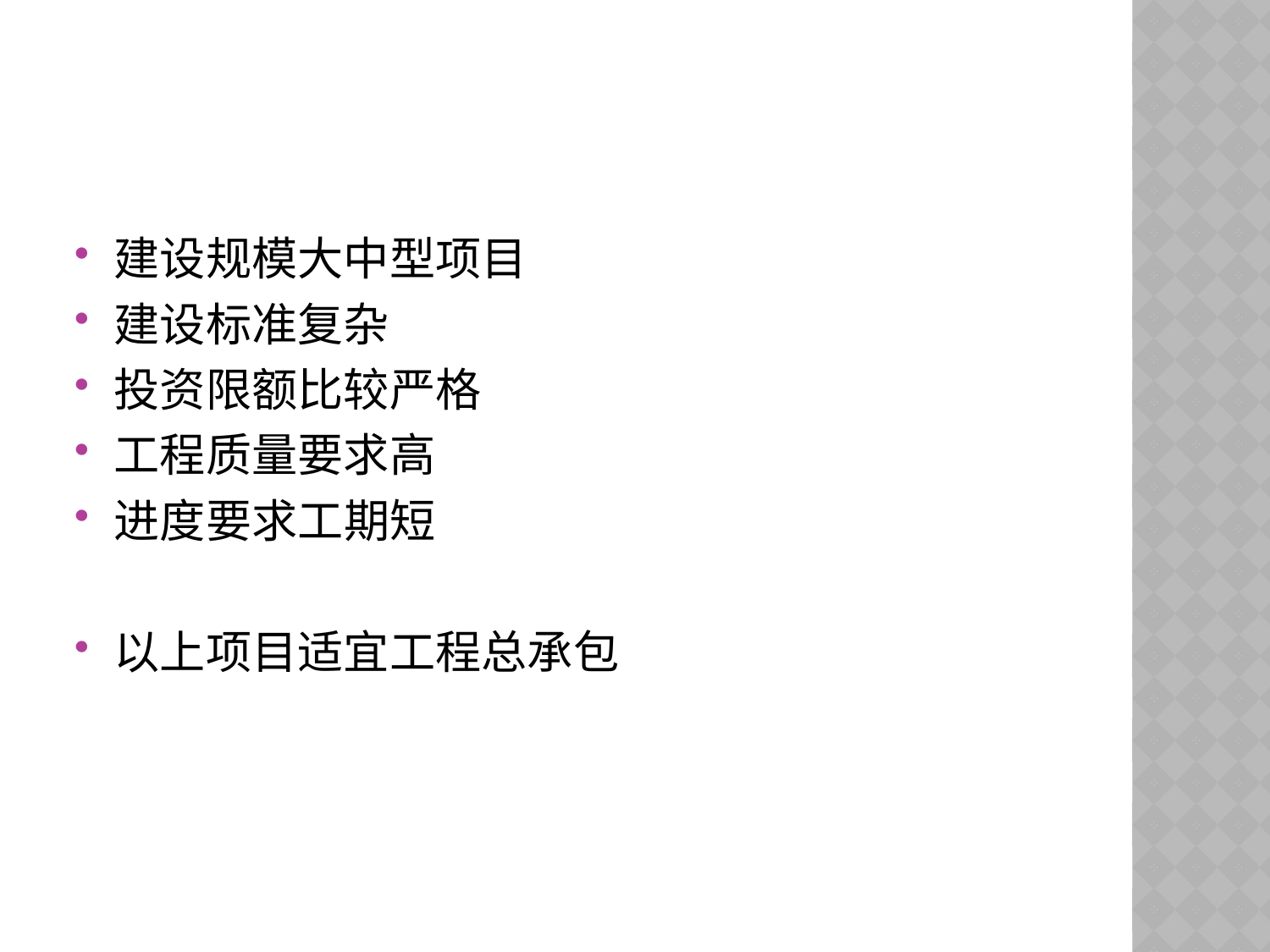

#
建设规模大中型项目
建设标准复杂
投资限额比较严格
工程质量要求高
进度要求工期短

以上项目适宜工程总承包